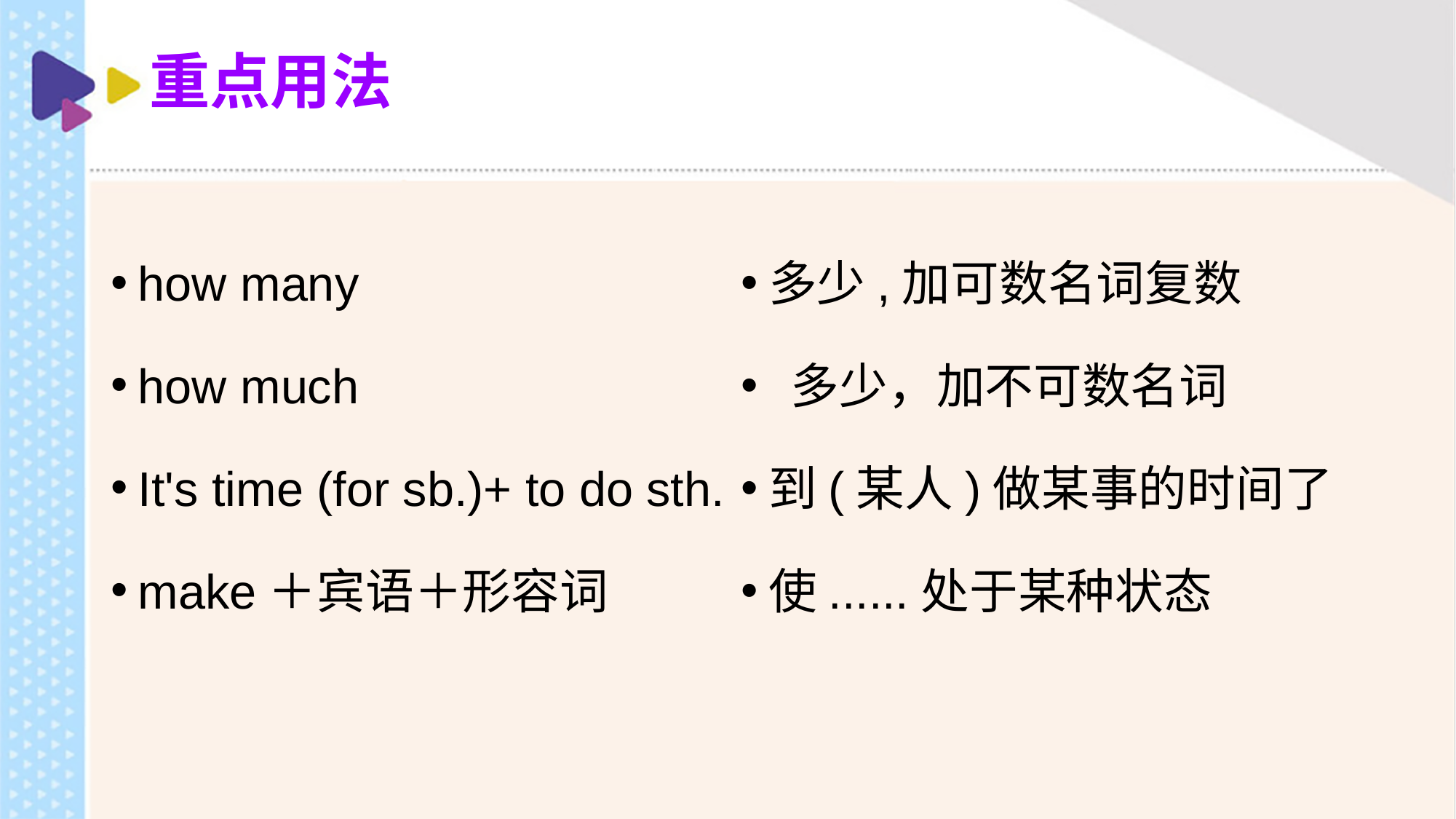

# 重点用法
how many
how much
It's time (for sb.)+ to do sth.
make＋宾语＋形容词
多少,加可数名词复数
 多少，加不可数名词
到(某人)做某事的时间了
使......处于某种状态